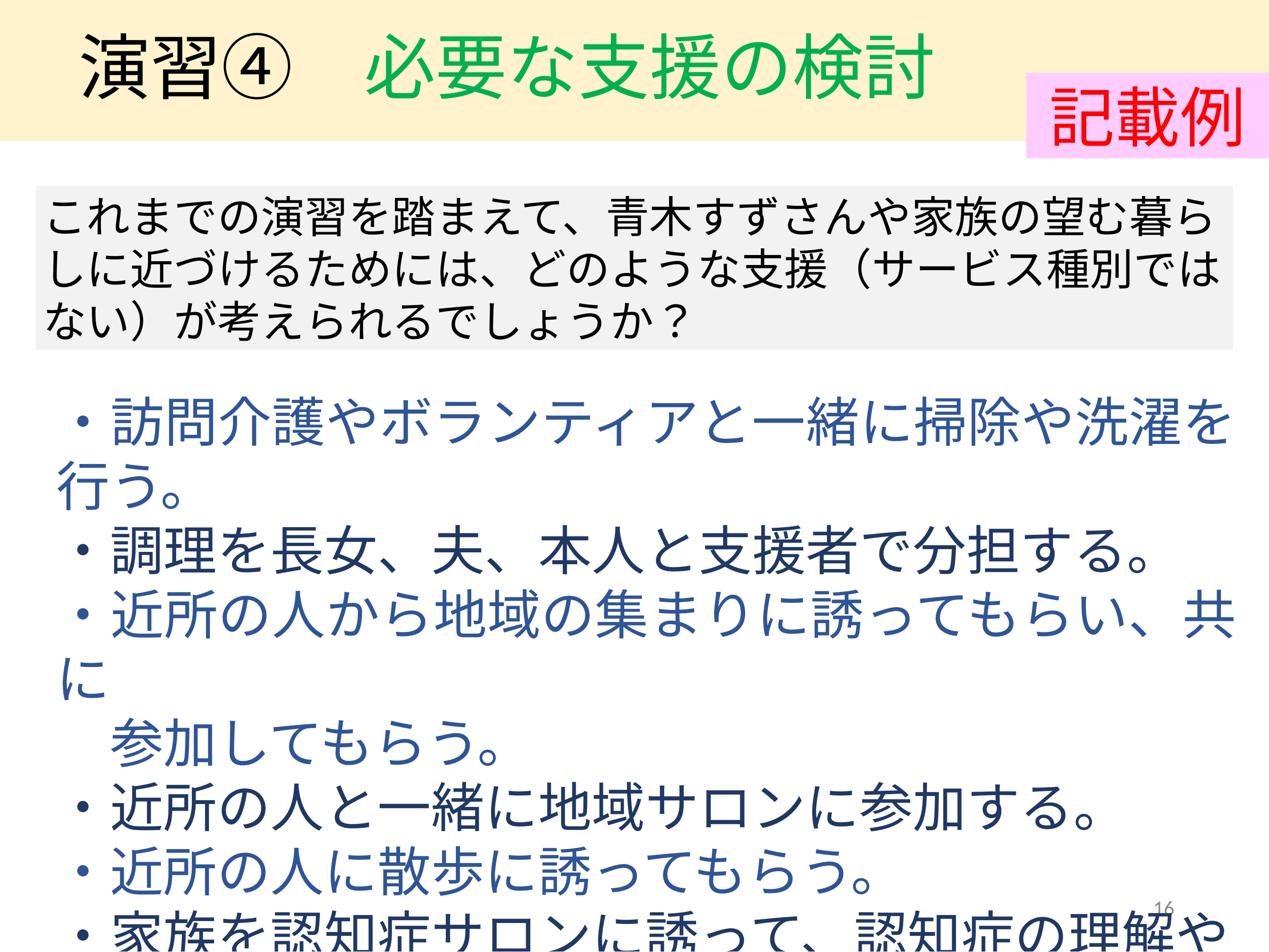

# 演習④　必要な支援の検討
記載例
これまでの演習を踏まえて、青木すずさんや家族の望む暮らしに近づけるためには、どのような支援（サービス種別ではない）が考えられるでしょうか？
・訪問介護やボランティアと一緒に掃除や洗濯を行う。
・調理を長女、夫、本人と支援者で分担する。
・近所の人から地域の集まりに誘ってもらい、共に
　参加してもらう。
・近所の人と一緒に地域サロンに参加する。
・近所の人に散歩に誘ってもらう。
・家族を認知症サロンに誘って、認知症の理解や
　対応を知ってもらう、介護者仲間を持ってもらう。
16